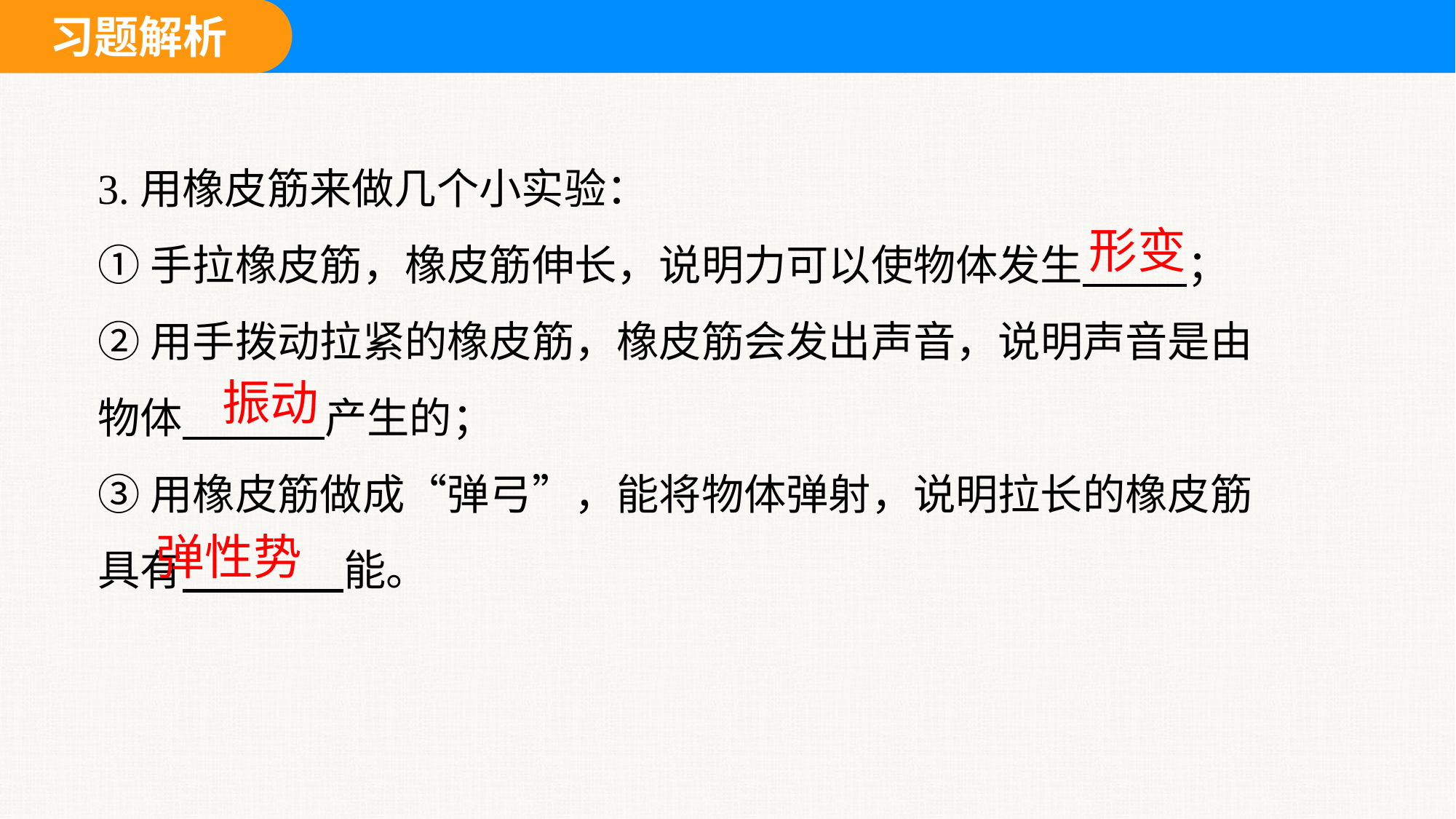

3.用橡皮筋来做几个小实验：
①手拉橡皮筋，橡皮筋伸长，说明力可以使物体发生           ；
②用手拨动拉紧的橡皮筋，橡皮筋会发出声音，说明声音是由物体               产生的；
③用橡皮筋做成“弹弓”，能将物体弹射，说明拉长的橡皮筋具有                 能。
形变
振动
弹性势